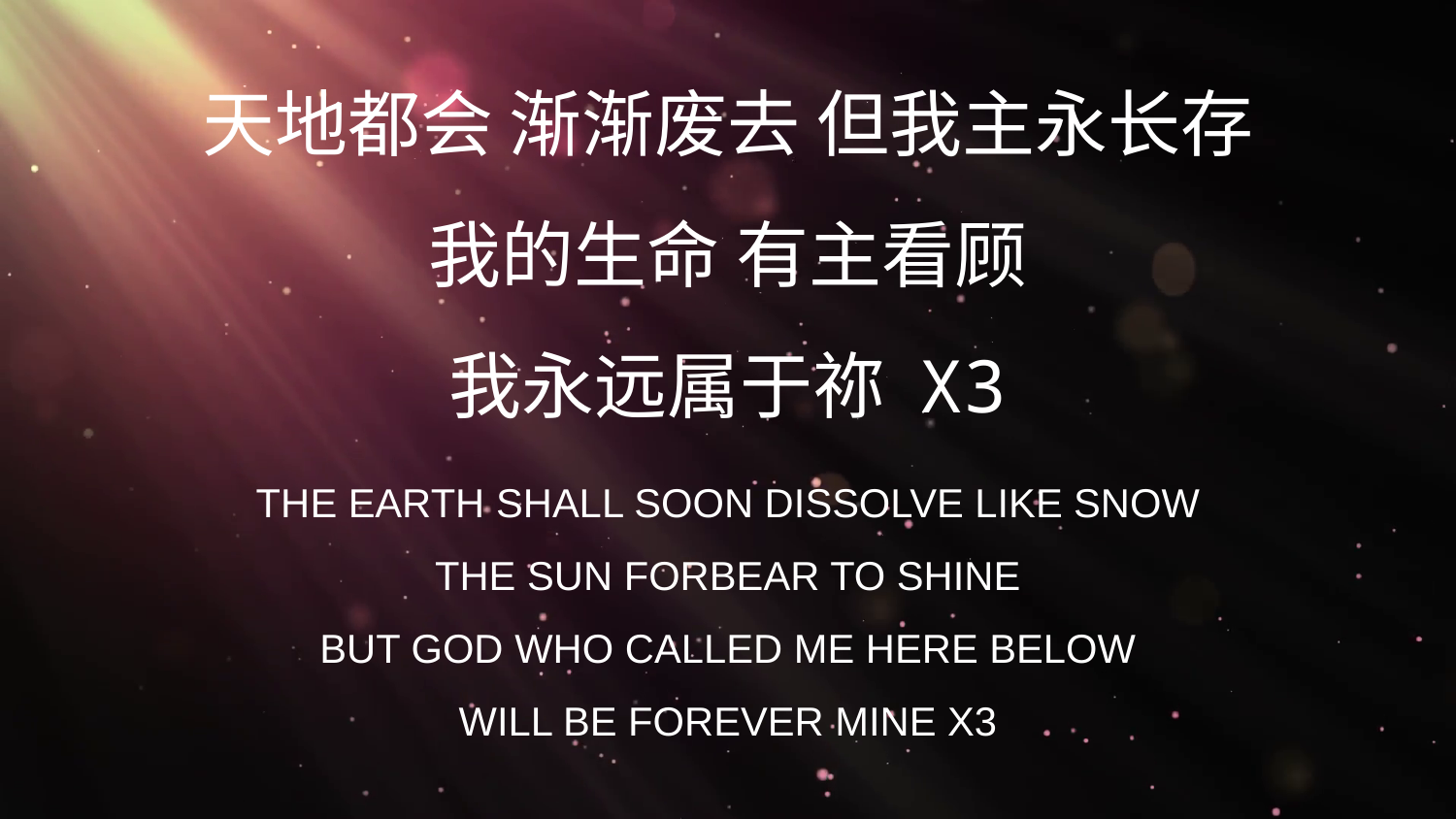

# 天地都会 渐渐废去 但我主永长存 我的生命 有主看顾 我永远属于祢 x3
The earth shall soon dissolve like snow
The sun forbear to shine
But God Who called me here below
Will be forever mine x3